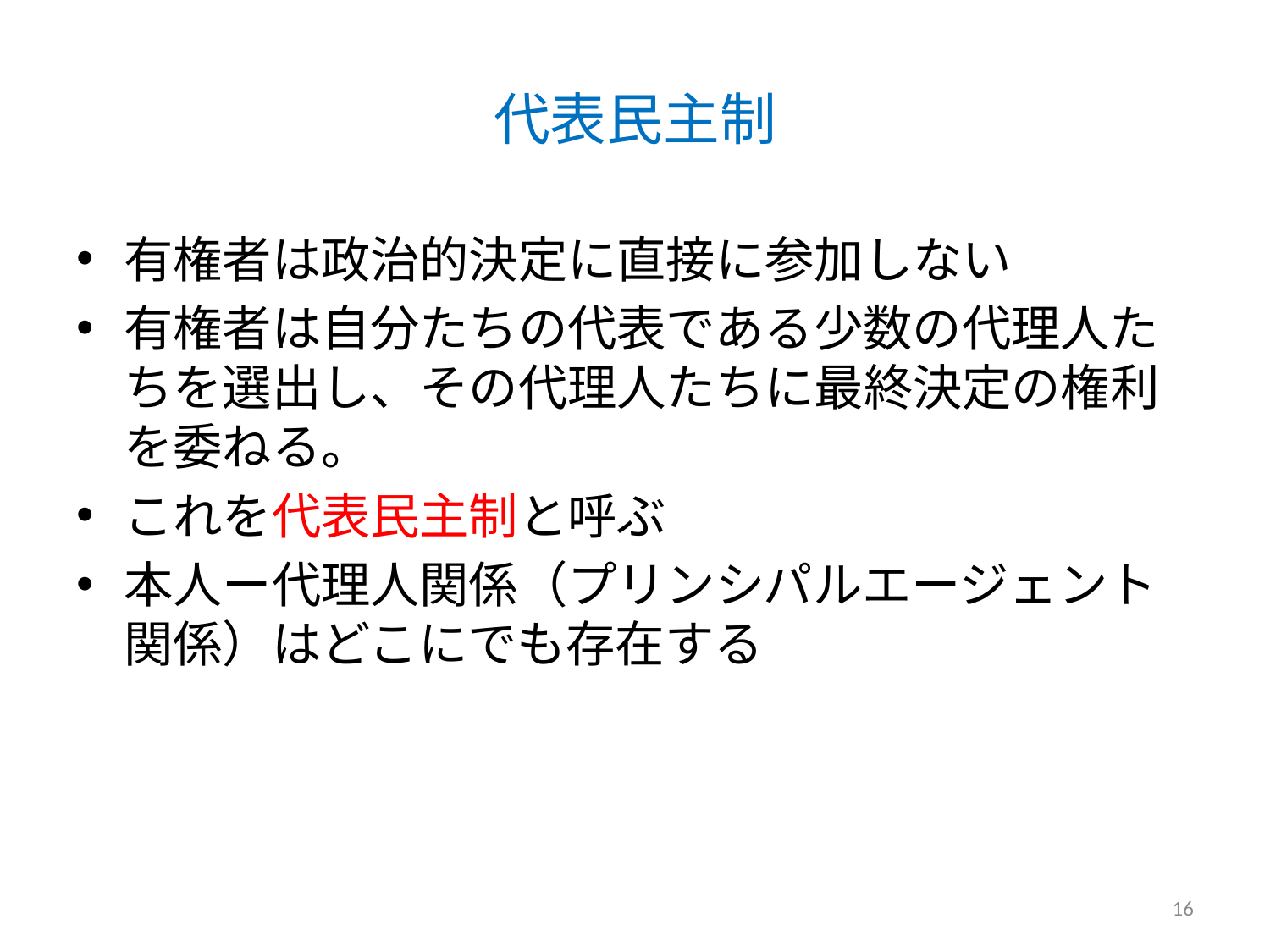

# 代表民主制
有権者は政治的決定に直接に参加しない
有権者は自分たちの代表である少数の代理人たちを選出し、その代理人たちに最終決定の権利を委ねる。
これを代表民主制と呼ぶ
本人ー代理人関係（プリンシパルエージェント関係）はどこにでも存在する

16